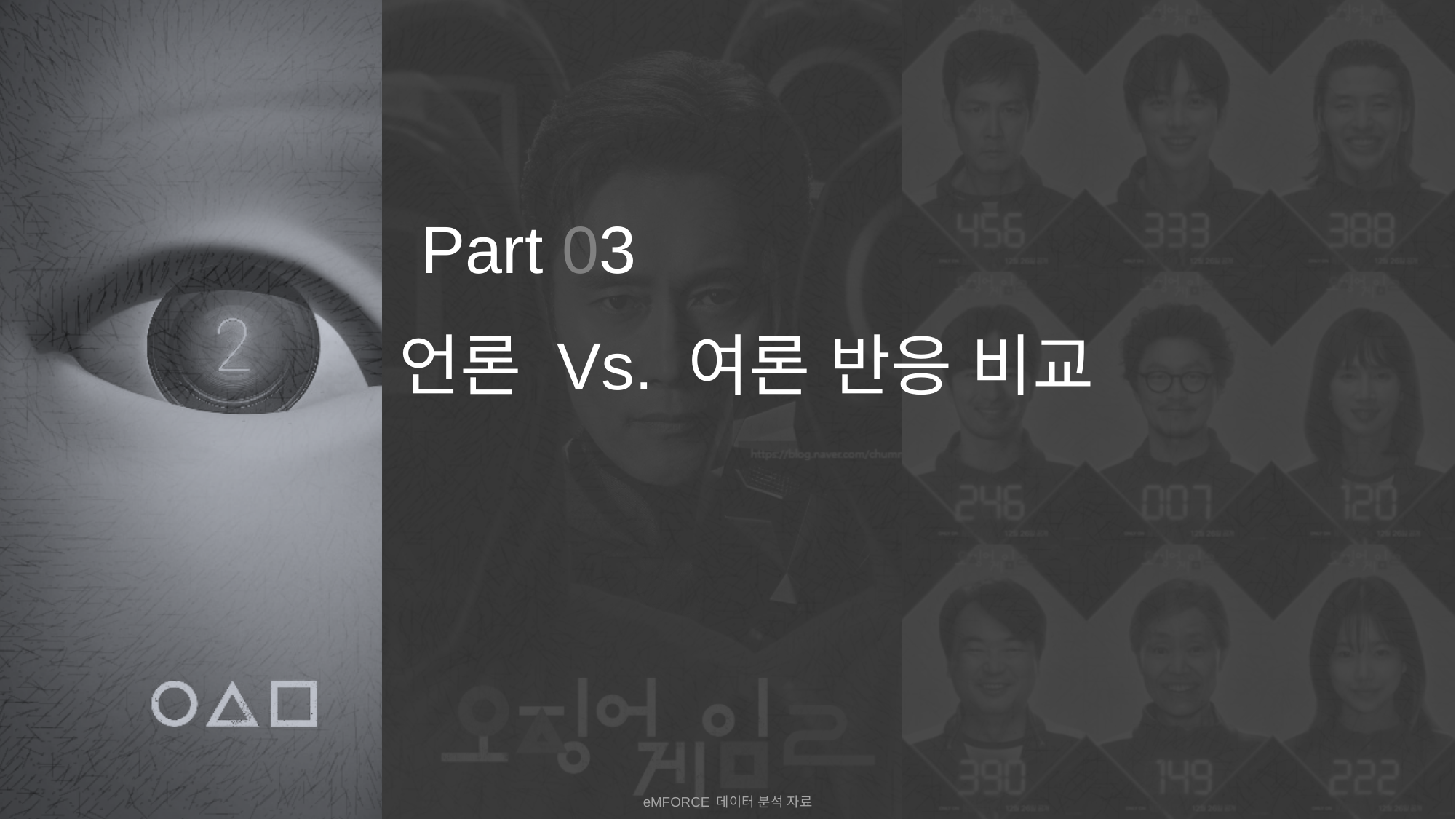

Part 03
언론 Vs. 여론 반응 비교
eMFORCE 데이터 분석 자료
18